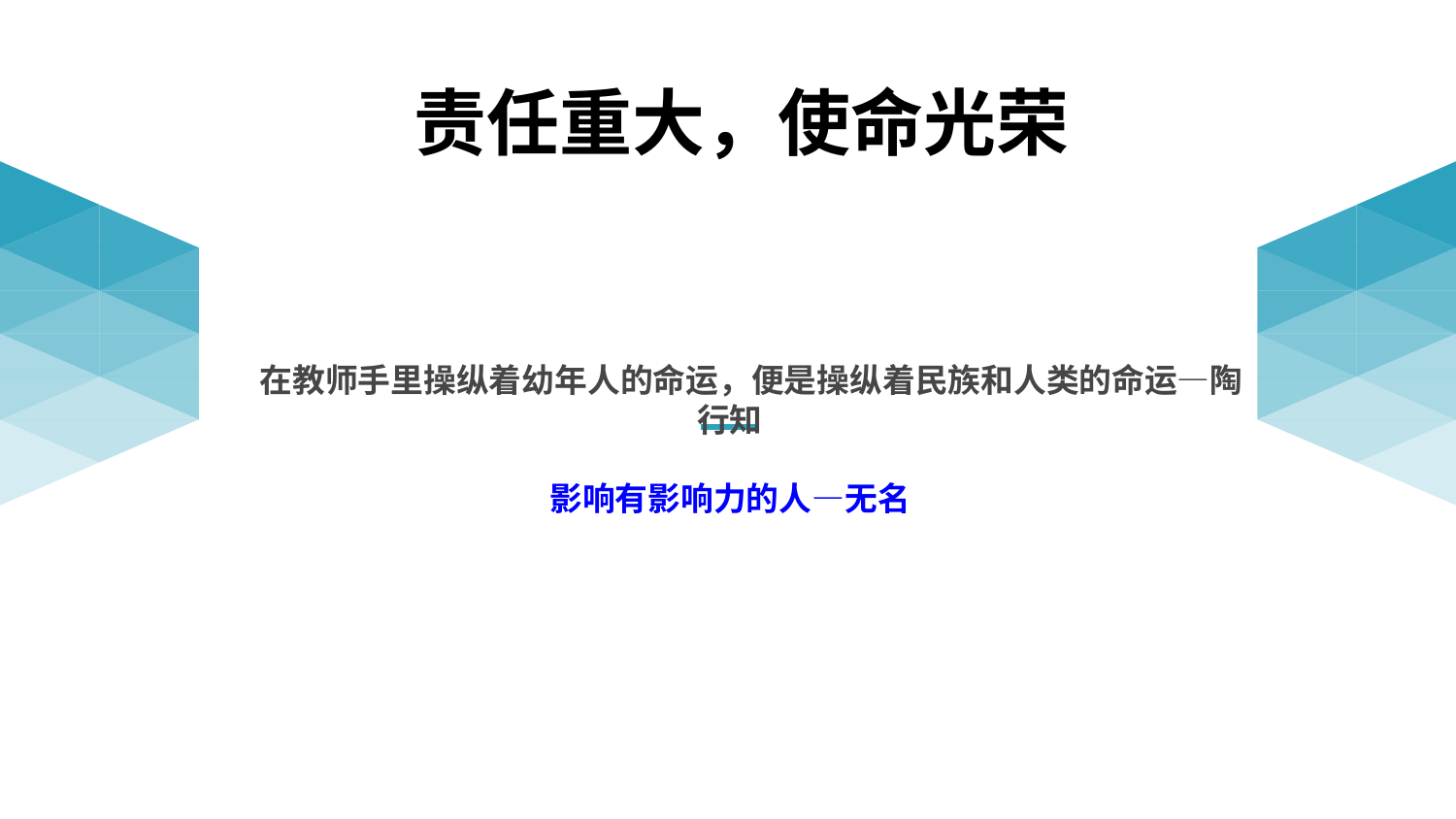

责任重大，使命光荣
# 在教师手里操纵着幼年人的命运，便是操纵着民族和人类的命运—陶行知 影响有影响力的人—无名